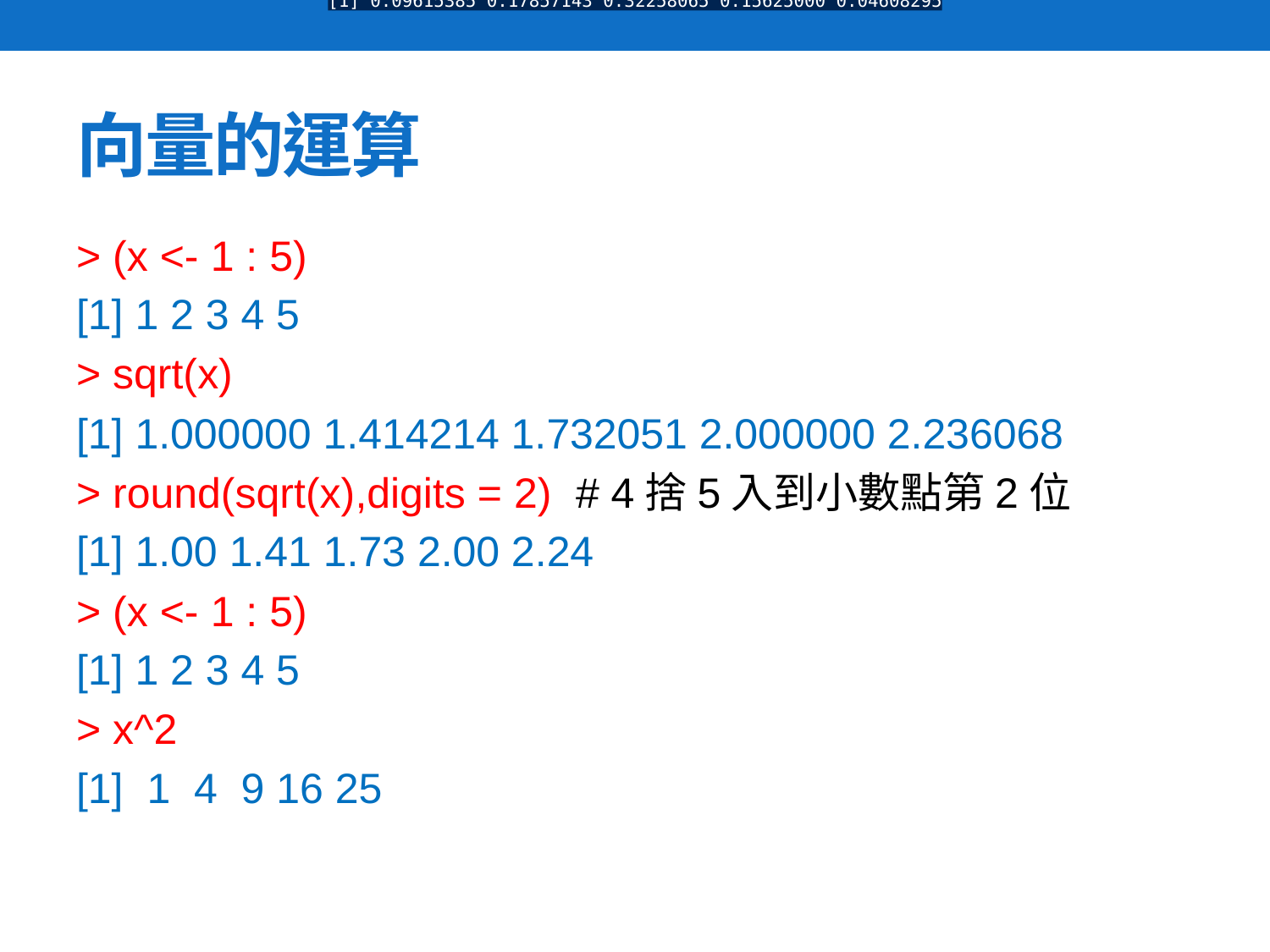

[1] 0.09615385 0.17857143 0.32258065 0.15625000 0.04608295
# 向量的運算
> (x <- 1 : 5)
[1] 1 2 3 4 5
> sqrt(x)
[1] 1.000000 1.414214 1.732051 2.000000 2.236068
> round(sqrt(x),digits = 2)  # 4捨5入到小數點第2位
[1] 1.00 1.41 1.73 2.00 2.24
> (x <- 1 : 5)
[1] 1 2 3 4 5
> x^2
[1]  1  4  9 16 25